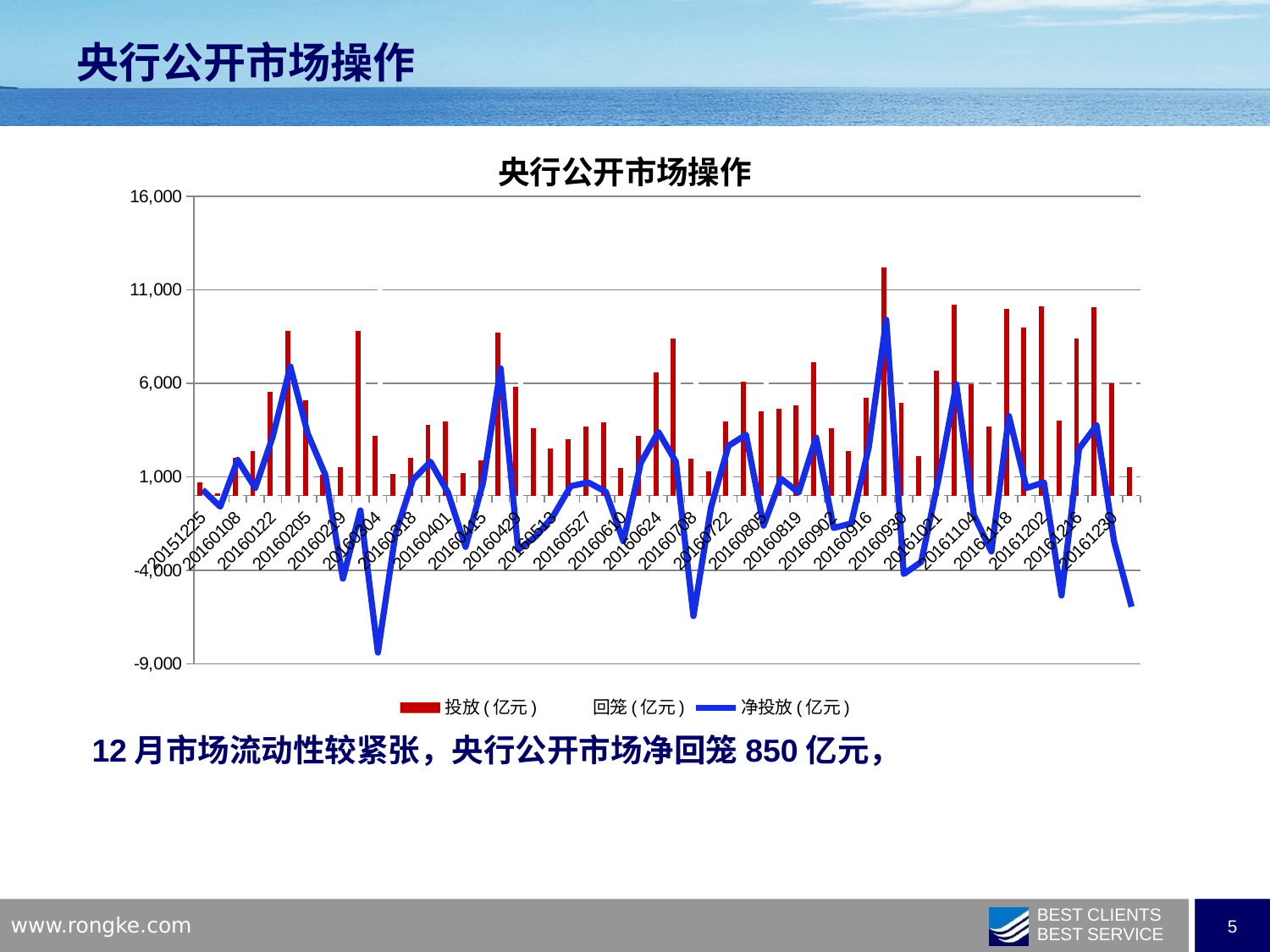

# 央行公开市场操作

### Chart: 央行公开市场操作

| Category |  |  |  |
|---|---|---|---|
| 20151225 | 700.0 | 400.0 | 300.0 |
| 20160101 | 100.0 | 700.0 | -600.0 |
| 20160108 | 2000.0 | 100.0 | 1900.0 |
| 20160115 | 2400.0 | 2000.0 | 400.0 |
| 20160122 | 5550.0 | 2400.0 | 3150.0 |
| 20160129 | 8800.0 | 1900.0 | 6900.0 |
| 20160205 | 5100.0 | 1800.0 | 3300.0 |
| 20160212 | 1100.0 | None | 1100.0 |
| 20160219 | 1500.0 | 5950.0 | -4450.0 |
| 20160226 | 8800.0 | 9600.0 | -800.0 |
| 20160304 | 3200.0 | 11600.0 | -8400.0 |
| 20160311 | 1150.0 | 3200.0 | -2050.0 |
| 20160318 | 2000.0 | 1150.0 | 850.0 |
| 20160325 | 3800.0 | 2000.0 | 1800.0 |
| 20160401 | 3950.0 | 3800.0 | 150.0 |
| 20160408 | 1200.0 | 3950.0 | -2750.0 |
| 20160415 | 1900.0 | 1200.0 | 700.0 |
| 20160422 | 8700.0 | 1900.0 | 6800.0 |
| 20160429 | 5800.0 | 8700.0 | -2900.0 |
| 20160506 | 3600.0 | 5800.0 | -2200.0 |
| 20160513 | 2500.0 | 3600.0 | -1100.0 |
| 20160520 | 3000.0 | 2500.0 | 500.0 |
| 20160527 | 3700.0 | 3000.0 | 700.0 |
| 20160603 | 3900.0 | 3700.0 | 200.0 |
| 20160610 | 1450.0 | 3900.0 | -2450.0 |
| 20160617 | 3200.0 | 1450.0 | 1750.0 |
| 20160624 | 6600.0 | 3200.0 | 3400.0 |
| 20160701 | 8400.0 | 6600.0 | 1800.0 |
| 20160708 | 1950.0 | 8400.0 | -6450.0 |
| 20160715 | 1300.0 | 1950.0 | -650.0 |
| 20160722 | 3953.0 | 1300.0 | 2653.0 |
| 20160729 | 6100.0 | 2850.0 | 3250.0 |
| 20160805 | 4485.0 | 6100.0 | -1615.0 |
| 20160812 | 4650.0 | 3750.0 | 900.0 |
| 20160819 | 4805.0 | 4650.0 | 155.0 |
| 20160826 | 7150.0 | 4050.0 | 3100.0 |
| 20160902 | 3615.0 | 5350.0 | -1735.0 |
| 20160909 | 2400.0 | 3900.0 | -1500.0 |
| 20160916 | 5251.0 | 2700.0 | 2551.0 |
| 20160923 | 12200.0 | 2800.0 | 9400.0 |
| 20160930 | 4949.0 | 9150.0 | -4201.0 |
| 20161014 | 2100.0 | 5650.0 | -3550.0 |
| 20161021 | 6655.0 | 5700.0 | 955.0 |
| 20161028 | 10200.0 | 4250.0 | 5950.0 |
| 20161104 | 5959.0 | 7000.0 | -1041.0 |
| 20161111 | 3700.0 | 6700.0 | -3000.0 |
| 20161118 | 10000.0 | 5750.0 | 4250.0 |
| 20161125 | 9000.0 | 8600.0 | 400.0 |
| 20161202 | 10100.0 | 9400.0 | 700.0 |
| 20161209 | 4000.0 | 9350.0 | -5350.0 |
| 20161216 | 8400.0 | 5900.0 | 2500.0 |
| 20161223 | 10050.0 | 6300.0 | 3750.0 |
| 20161230 | 6000.0 | 8450.0 | -2450.0 |
| 20170106 | 1500.0 | 7450.0 | -5950.0 |
12月市场流动性较紧张，央行公开市场净回笼850亿元，